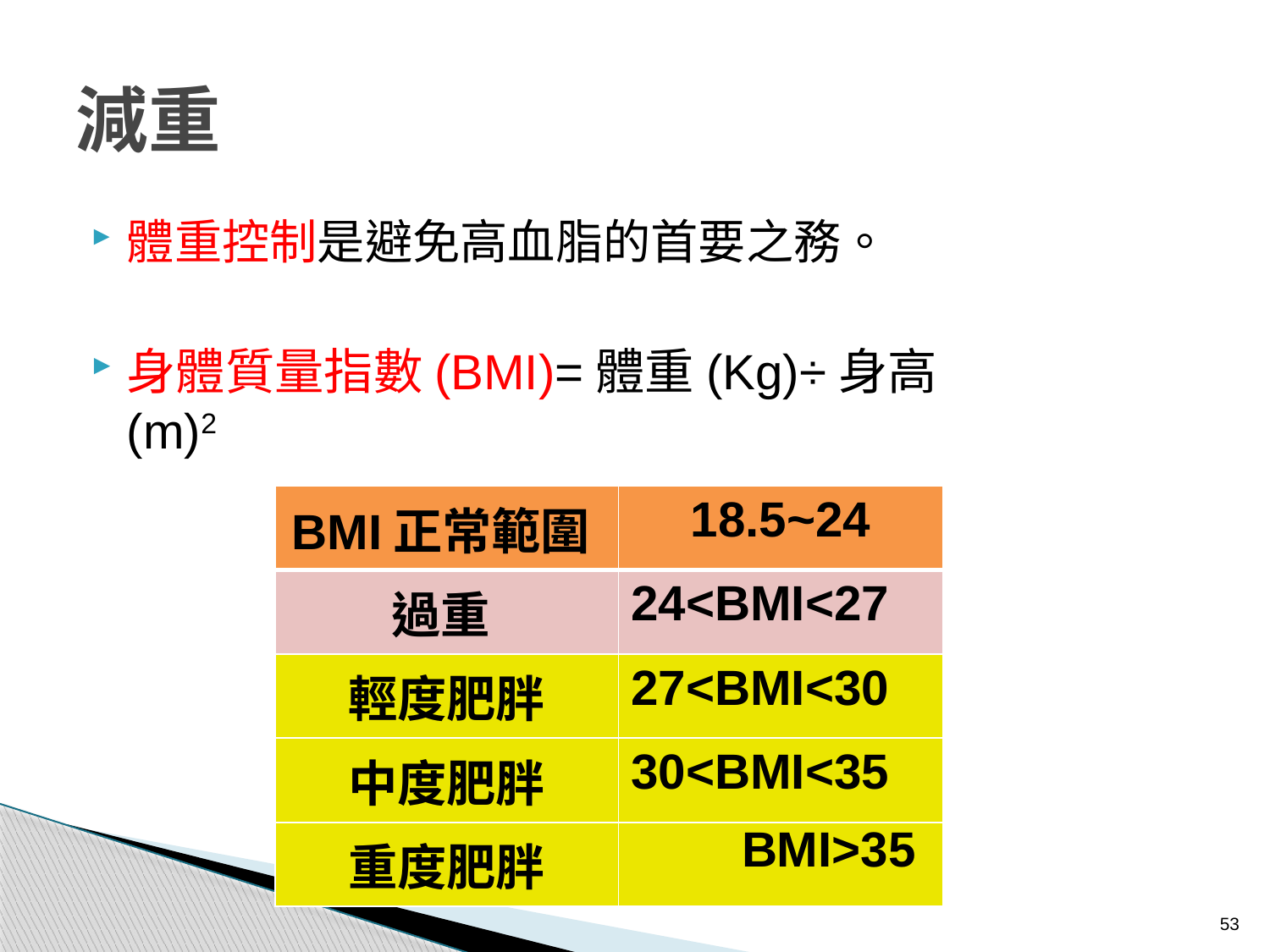

# 減重
體重控制是避免高血脂的首要之務。

身體質量指數(BMI)=體重(Kg)÷身高(m)2

| BMI正常範圍 | 18.5~24 |
| --- | --- |
| 過重 | 24<BMI<27 |
| 輕度肥胖 | 27<BMI<30 |
| 中度肥胖 | 30<BMI<35 |
| 重度肥胖 | BMI>35 |
53